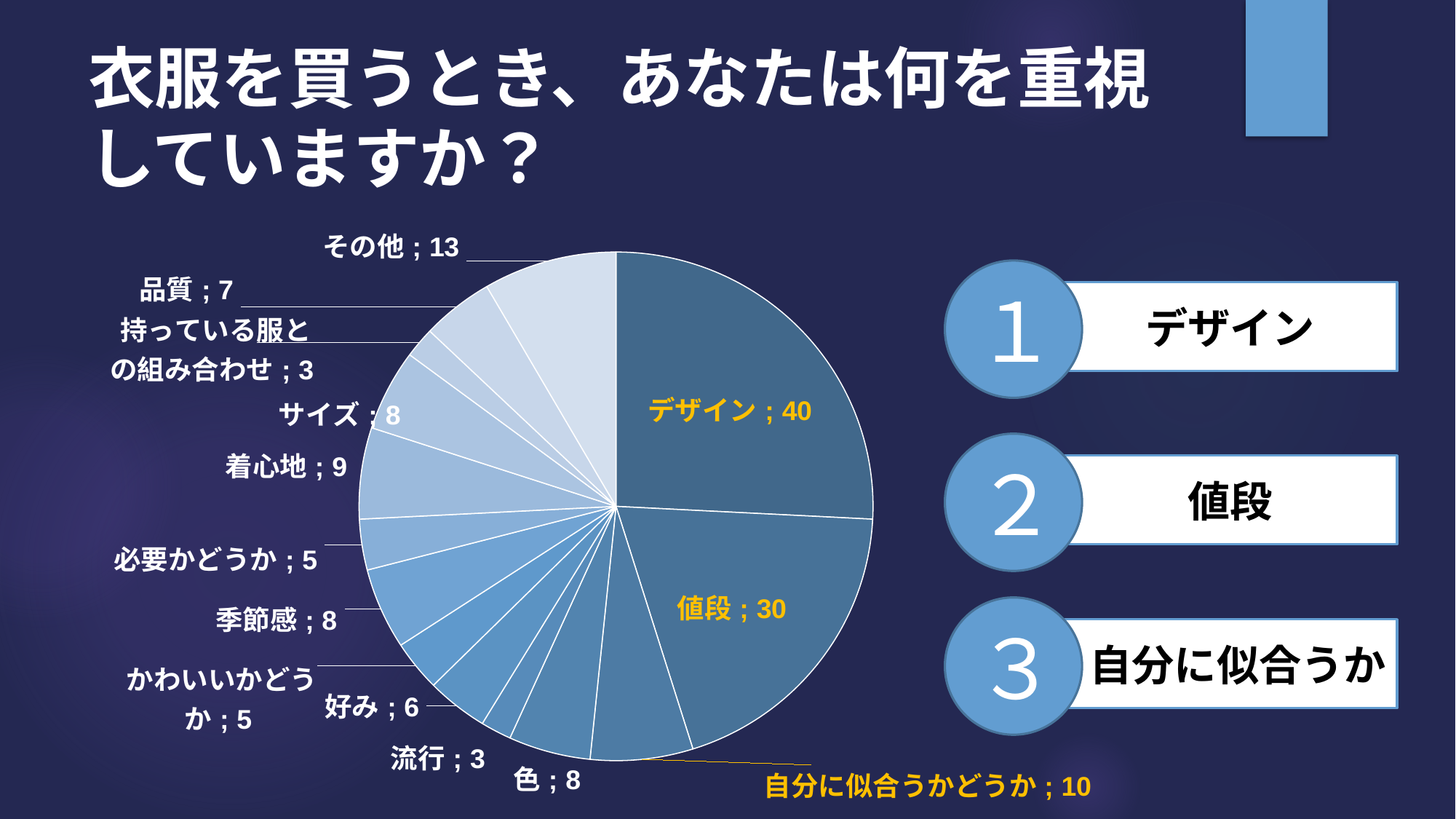

# 衣服を買うとき、あなたは何を重視していますか？

### Chart

| Category |  |
|---|---|
| デザイン | 40.0 |
| 値段 | 30.0 |
| 自分に似合うかどうか | 10.0 |
| 色 | 8.0 |
| 流行 | 3.0 |
| 好み | 6.0 |
| かわいいかどうか | 5.0 |
| 季節感 | 8.0 |
| 必要かどうか | 5.0 |
| 着心地 | 9.0 |
| サイズ | 8.0 |
| 持っている服との組み合わせ | 3.0 |
| 品質 | 7.0 |
| その他 | 13.0 |
１
デザイン
２
値段
３
自分に似合うか